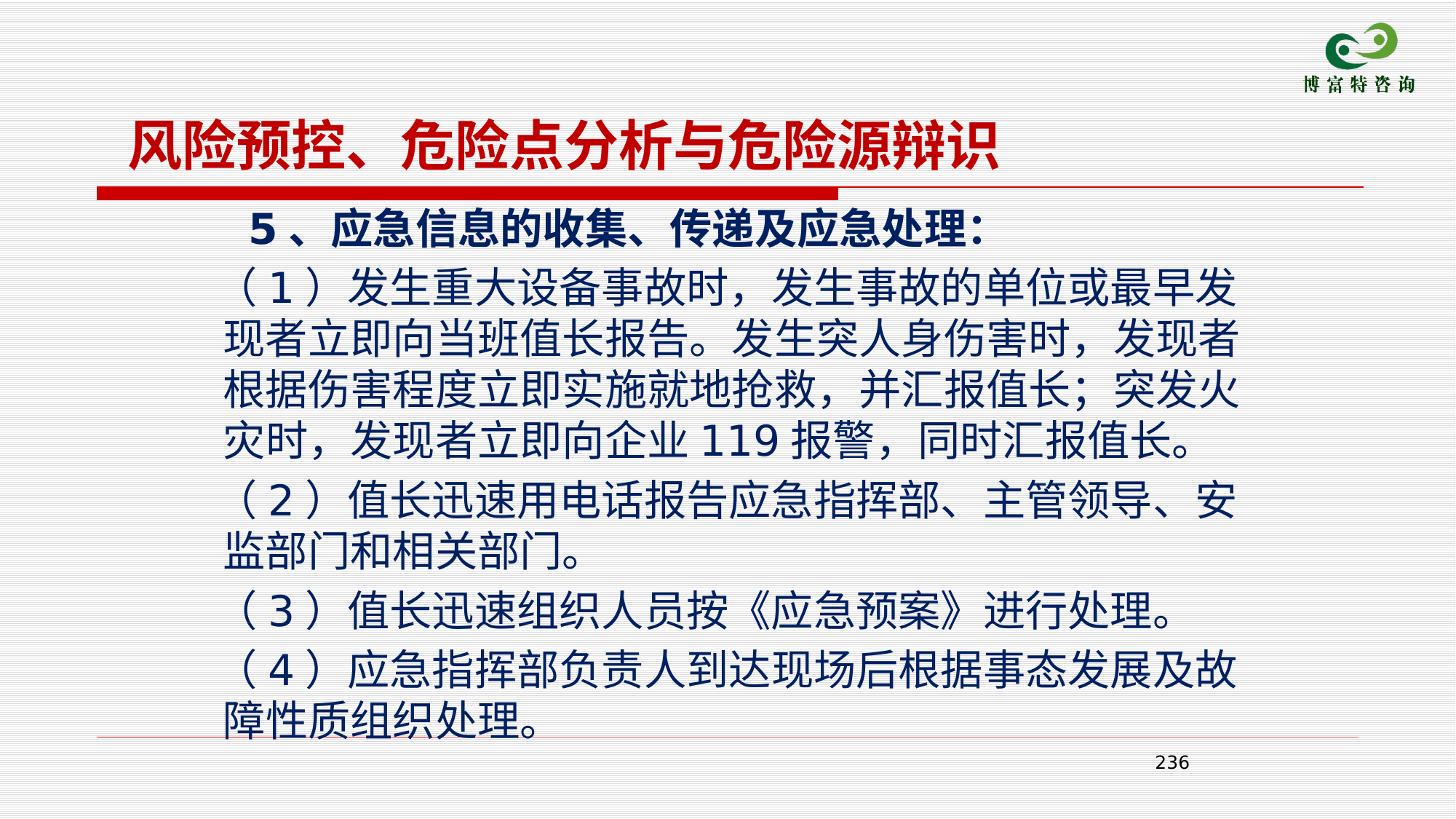

风险预控、危险点分析与危险源辩识
       5、应急信息的收集、传递及应急处理：
    （1）发生重大设备事故时，发生事故的单位或最早发现者立即向当班值长报告。发生突人身伤害时，发现者根据伤害程度立即实施就地抢救，并汇报值长；突发火灾时，发现者立即向企业119报警，同时汇报值长。
    （2）值长迅速用电话报告应急指挥部、主管领导、安监部门和相关部门。
    （3）值长迅速组织人员按《应急预案》进行处理。
    （4）应急指挥部负责人到达现场后根据事态发展及故障性质组织处理。

236